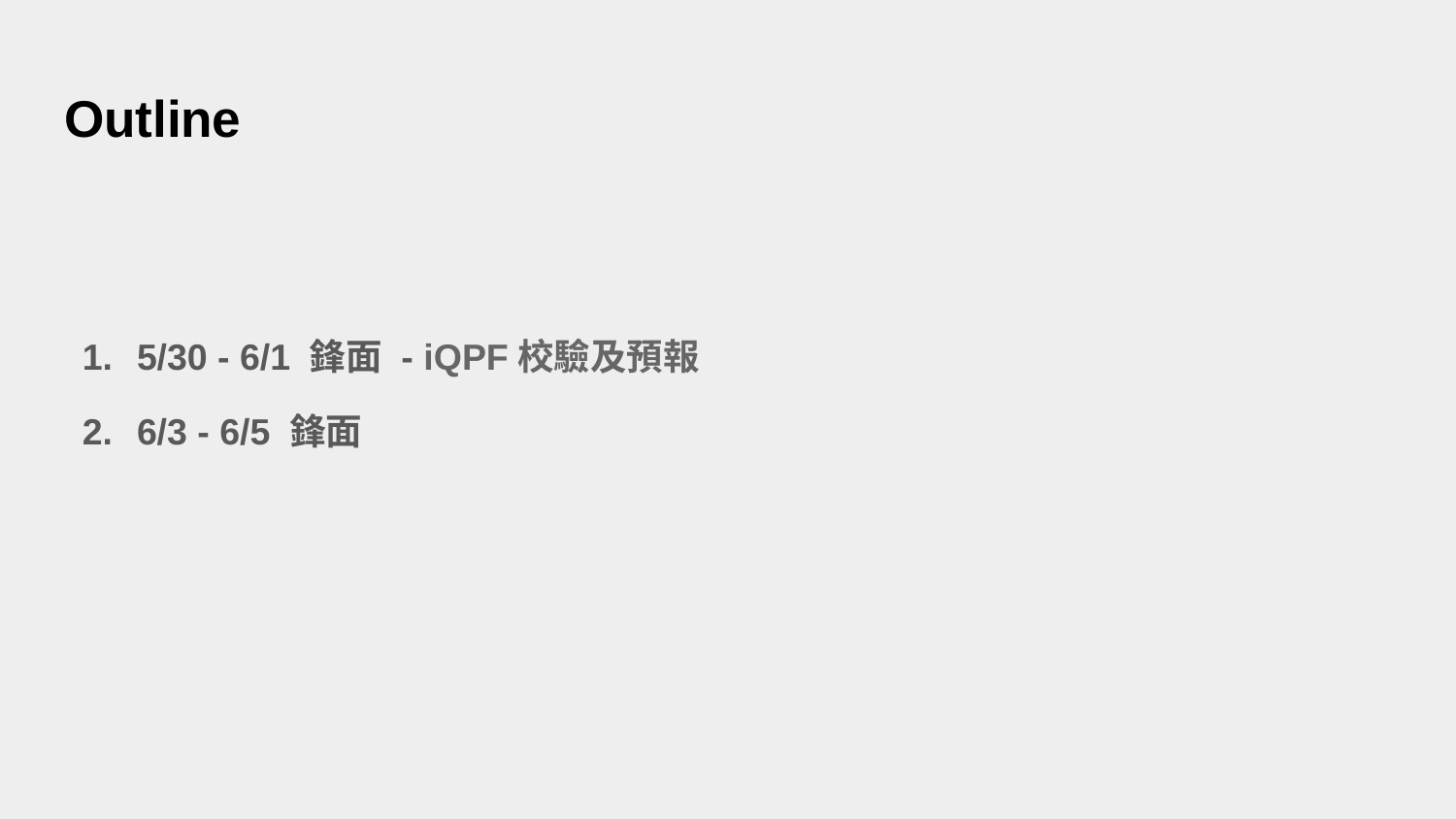

# Outline
5/30 - 6/1 鋒面 - iQPF校驗及預報
6/3 - 6/5 鋒面